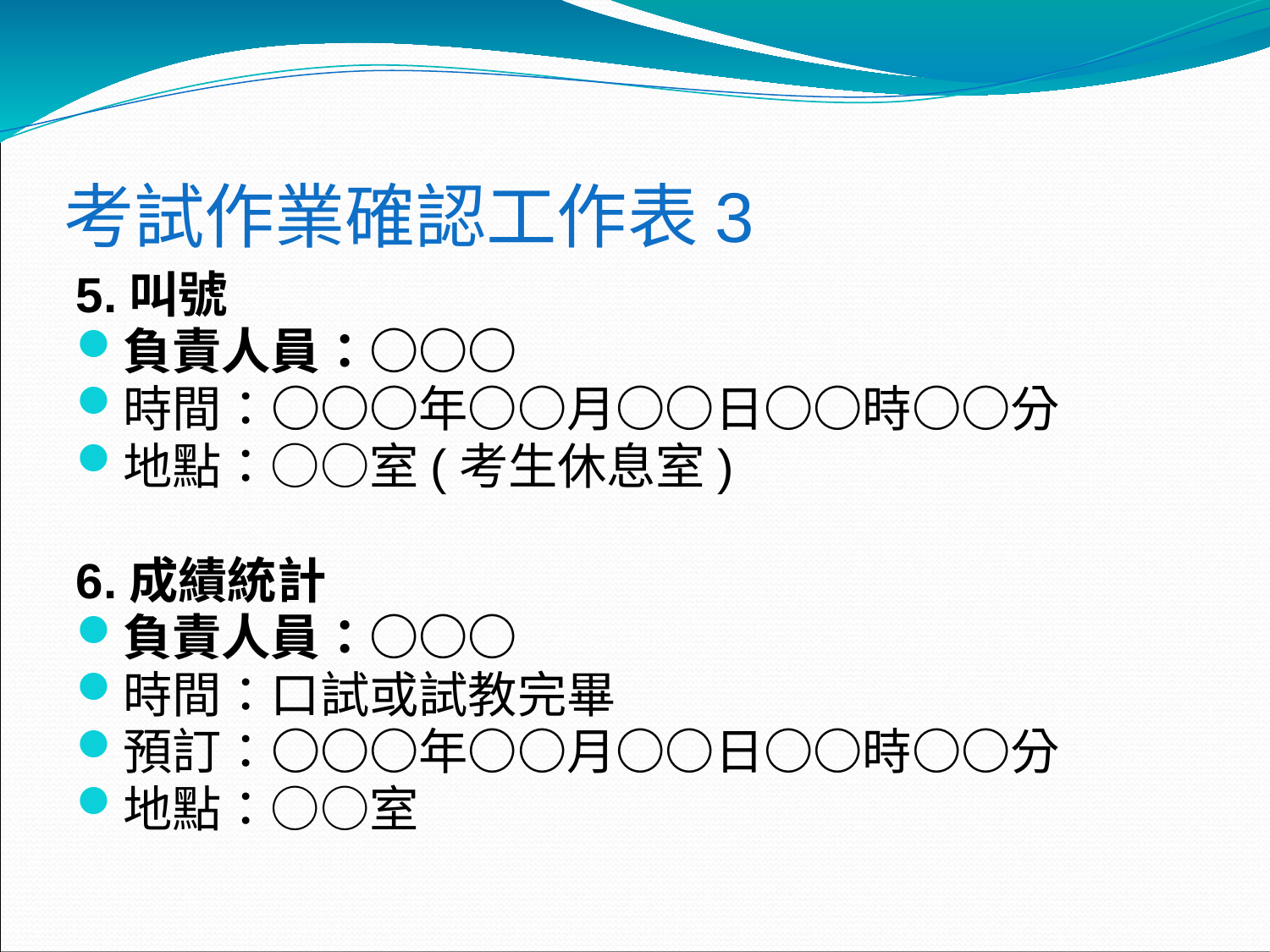

考試作業確認工作表3
5.叫號
負責人員：○○○
時間：○○○年○○月○○日○○時○○分
地點：○○室(考生休息室)

6.成績統計
負責人員：○○○
時間：口試或試教完畢
預訂：○○○年○○月○○日○○時○○分
地點：○○室